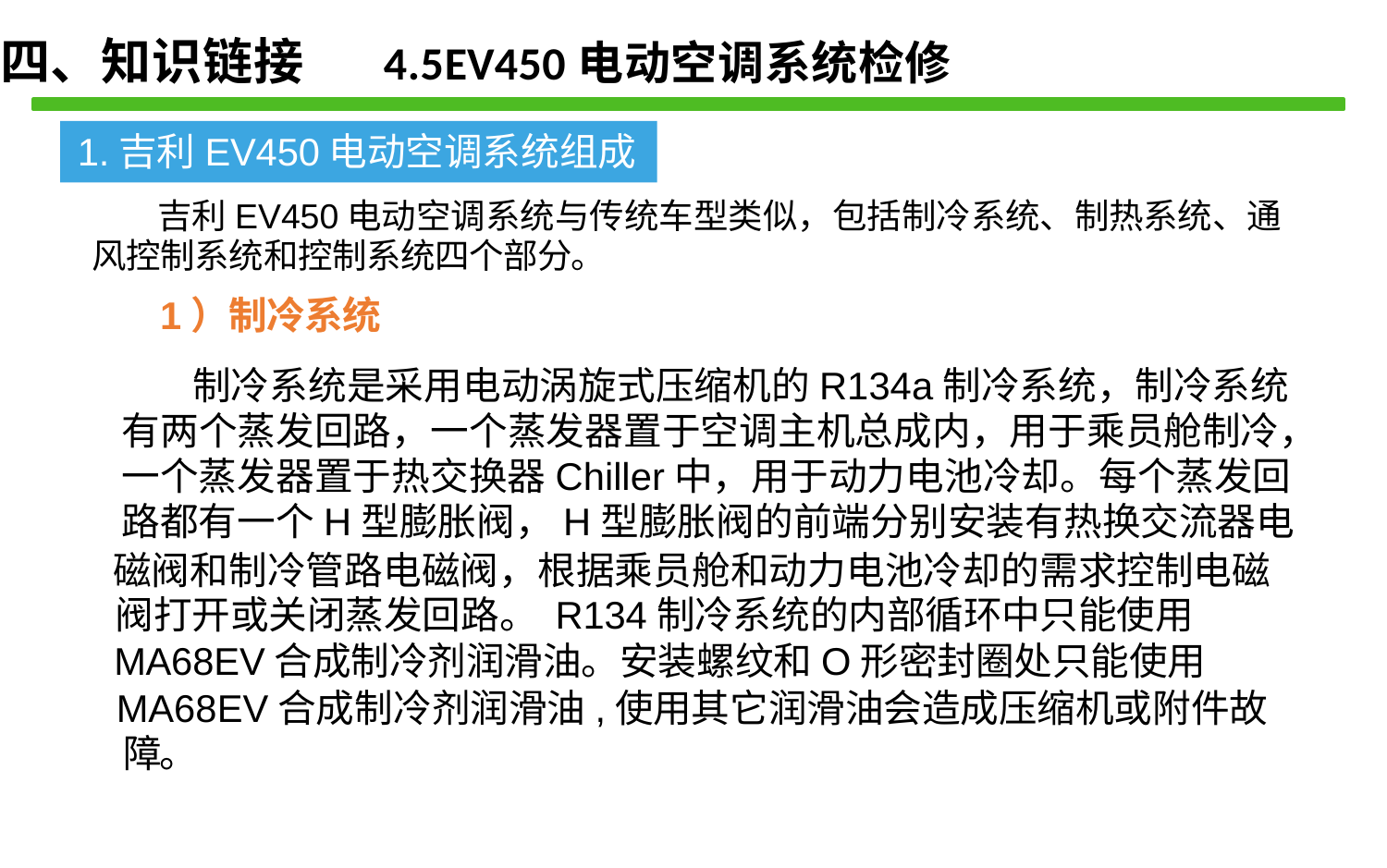

四、知识链接     4.5EV450电动空调系统检修

1.吉利EV450电动空调系统组成

吉利EV450电动空调系统与传统车型类似，包括制冷系统、制热系统、通     风控制系统和控制系统四个部分。
1）制冷系统
制冷系统是采用电动涡旋式压缩机的R134a制冷系统，制冷系统    有两个蒸发回路，一个蒸发器置于空调主机总成内，用于乘员舱制冷， 一个蒸发器置于热交换器Chiller中，用于动力电池冷却。每个蒸发回    路都有一个H型膨胀阀，H型膨胀阀的前端分别安装有热换交流器电
磁阀和制冷管路电磁阀，根据乘员舱和动力电池冷却的需求控制电磁    阀打开或关闭蒸发回路。 R134制冷系统的内部循环中只能使用
MA68EV合成制冷剂润滑油。安装螺纹和O形密封圈处只能使用
MA68EV合成制冷剂润滑油,使用其它润滑油会造成压缩机或附件故       障。